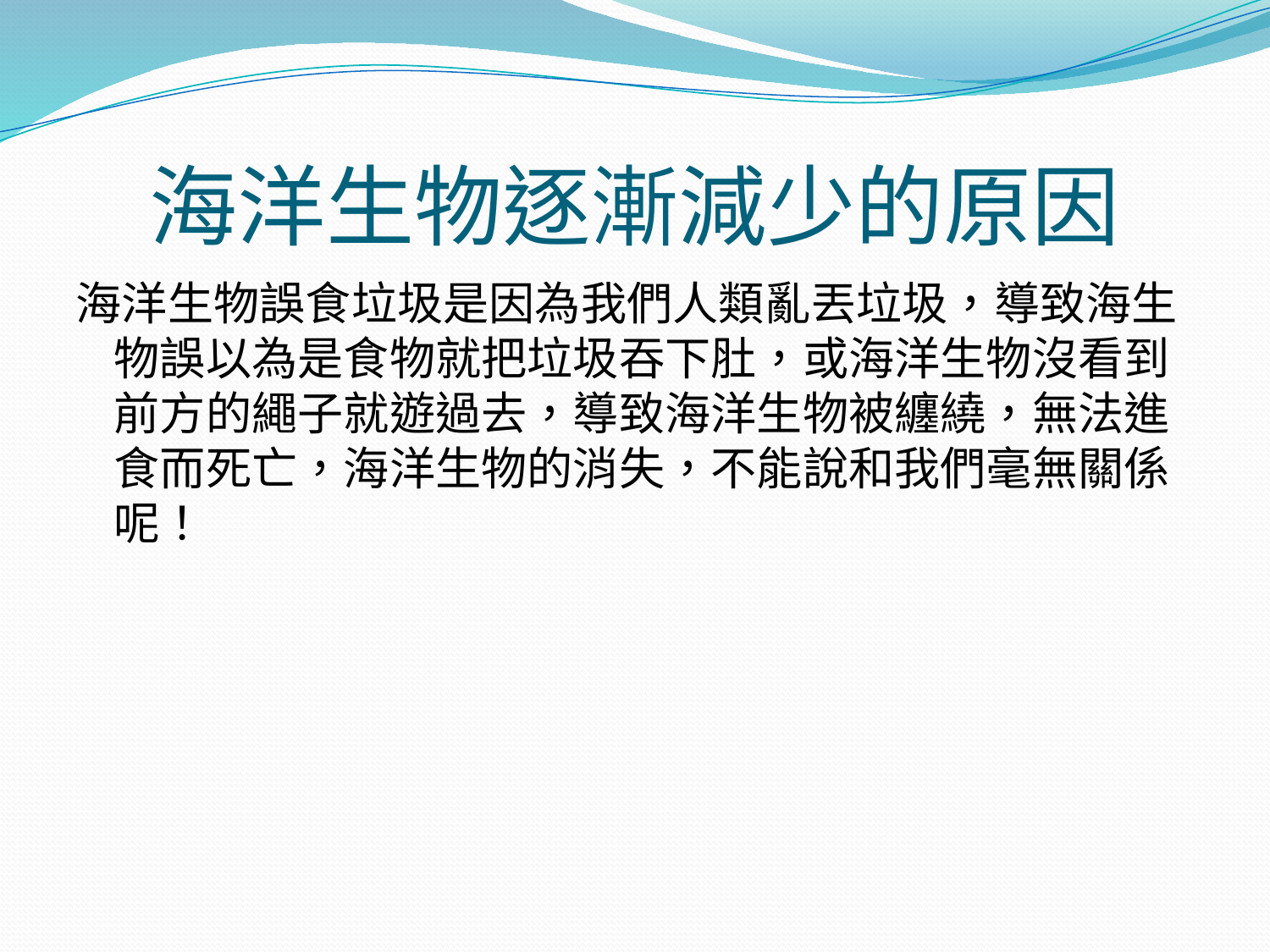

# 海洋生物逐漸減少的原因
海洋生物誤食垃圾是因為我們人類亂丟垃圾，導致海生物誤以為是食物就把垃圾吞下肚，或海洋生物沒看到前方的繩子就遊過去，導致海洋生物被纏繞，無法進食而死亡，海洋生物的消失，不能說和我們毫無關係呢！